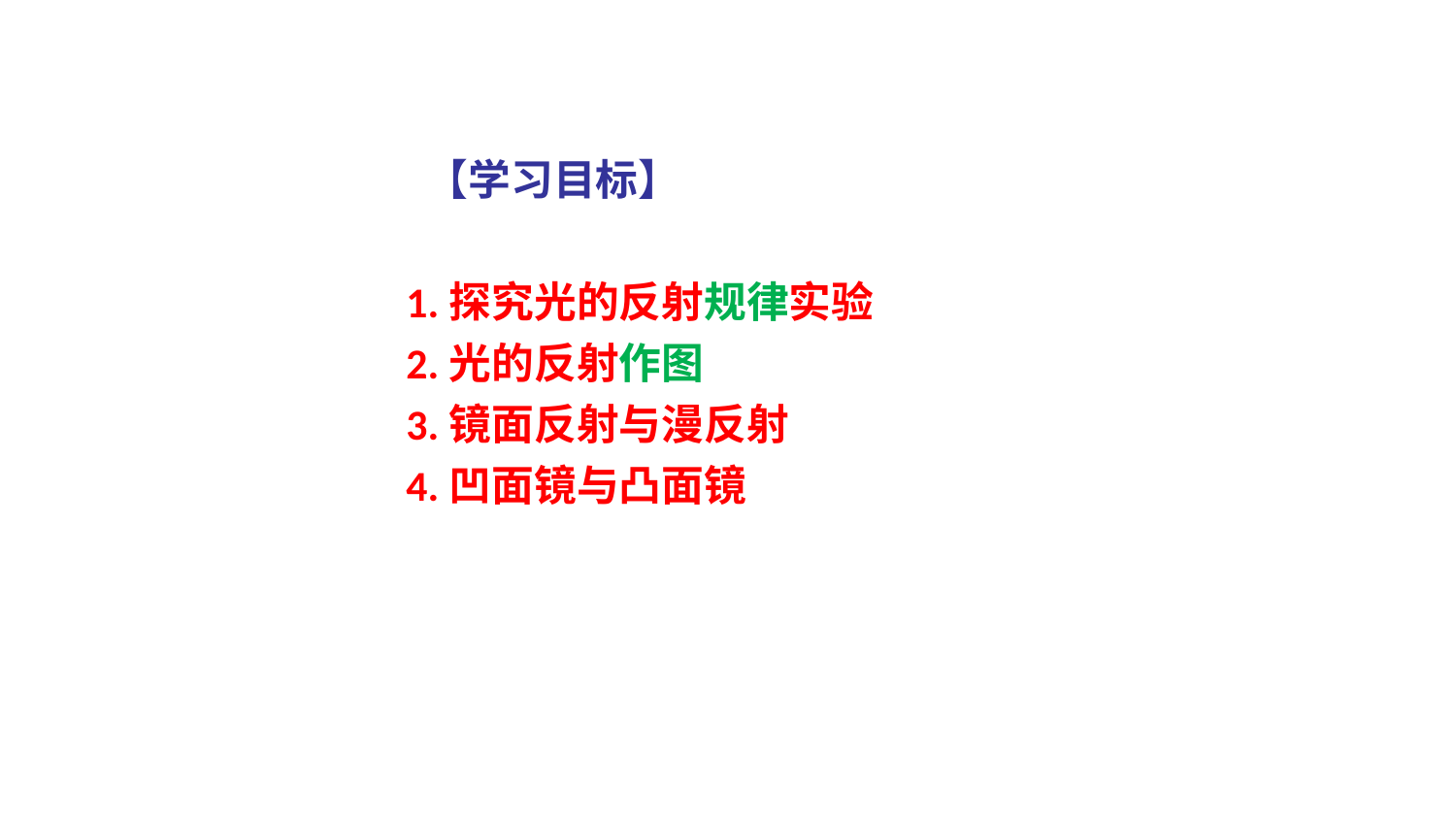

【学习目标】

 1.探究光的反射规律实验
 2.光的反射作图
 3.镜面反射与漫反射
 4.凹面镜与凸面镜